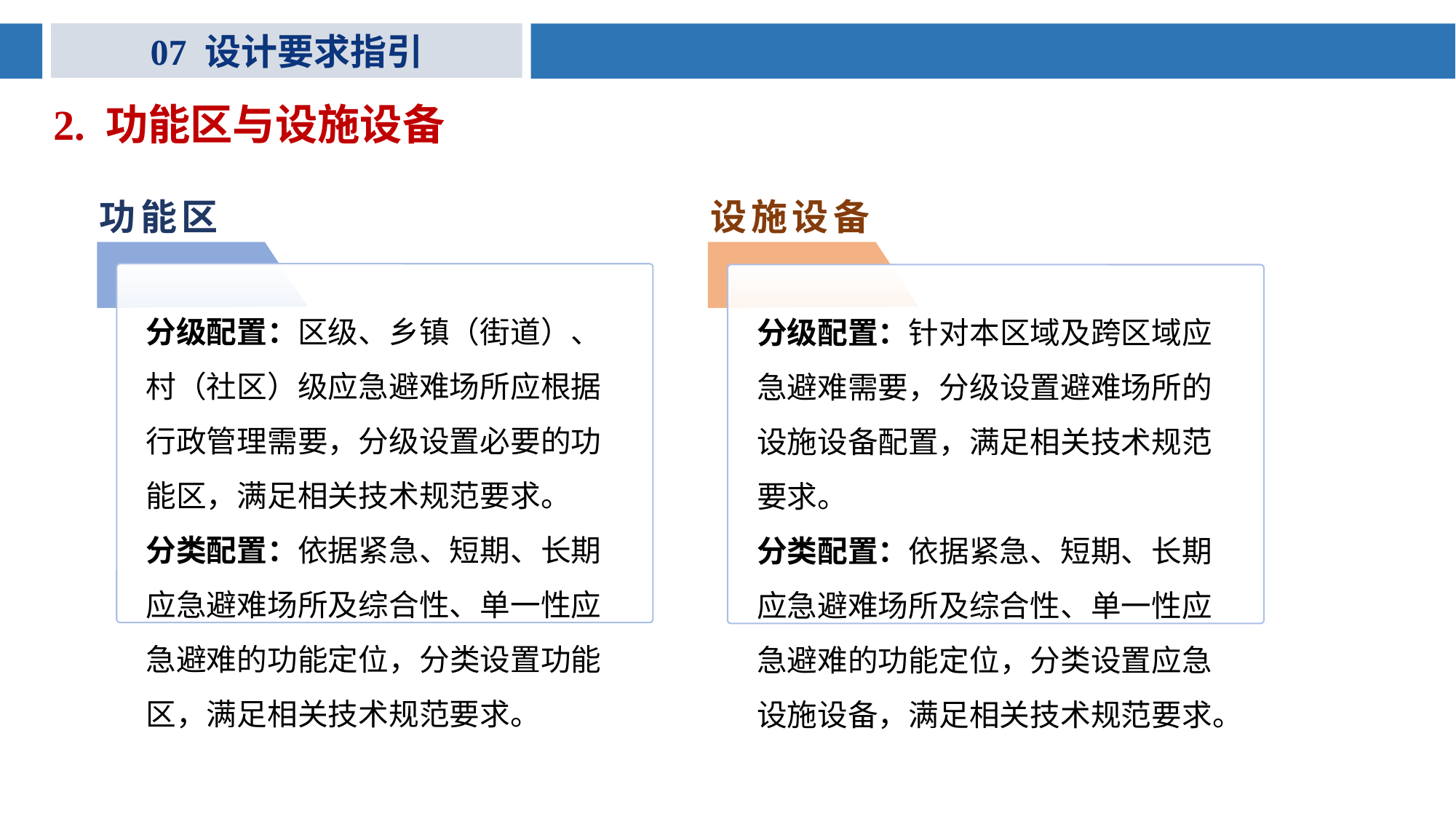

07 设计要求指引

2. 功能区与设施设备
功能区
设施设备

分级配置：区级、乡镇（街道）、村（社区）级应急避难场所应根据行政管理需要，分级设置必要的功能区，满足相关技术规范要求。
分类配置：依据紧急、短期、长期应急避难场所及综合性、单一性应急避难的功能定位，分类设置功能区，满足相关技术规范要求。
分级配置：针对本区域及跨区域应急避难需要，分级设置避难场所的设施设备配置，满足相关技术规范要求。
分类配置：依据紧急、短期、长期应急避难场所及综合性、单一性应急避难的功能定位，分类设置应急设施设备，满足相关技术规范要求。